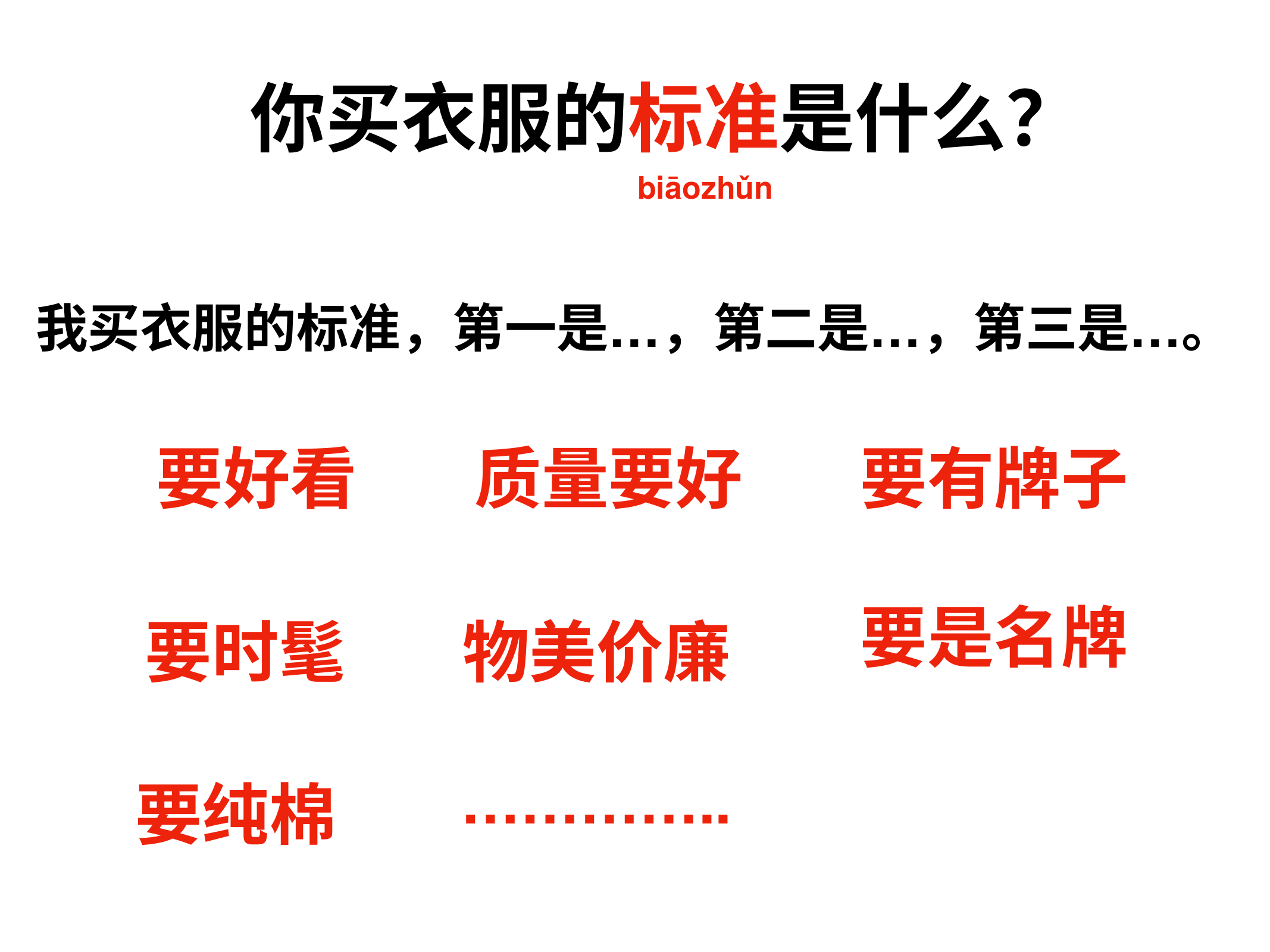

你买衣服的标准是什么？
biāozhǔn
我买衣服的标准，第一是…，第二是…，第三是…。
要好看
质量要好
要有牌子
要是名牌
要时髦
物美价廉
…………..
要纯棉